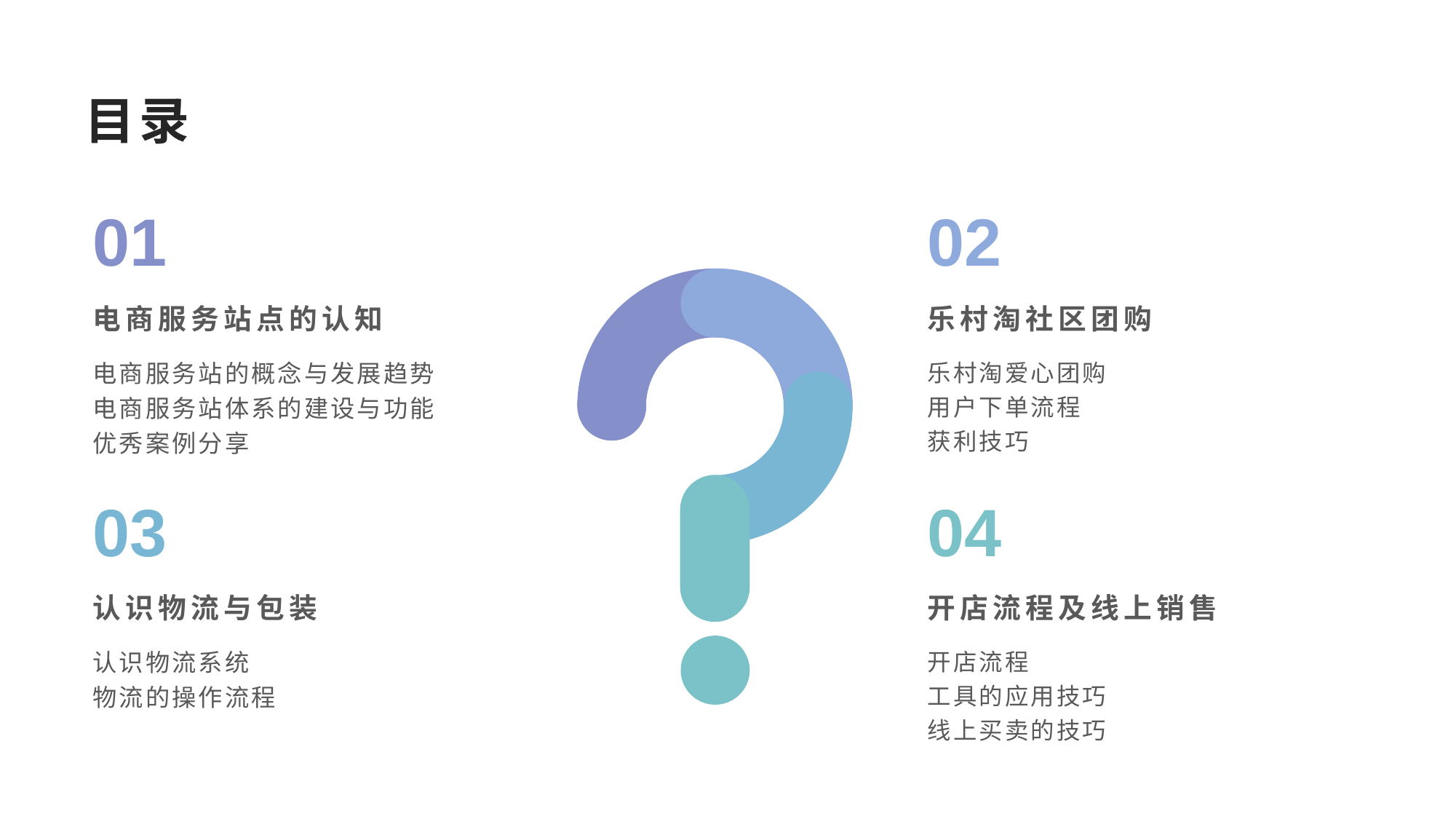

目录
01
02

电商服务站点的认知
乐村淘社区团购
电商服务站的概念与发展趋势
电商服务站体系的建设与功能
优秀案例分享
乐村淘爱心团购
用户下单流程
获利技巧

03
04

认识物流与包装
开店流程及线上销售

认识物流系统
物流的操作流程
开店流程
工具的应用技巧
线上买卖的技巧